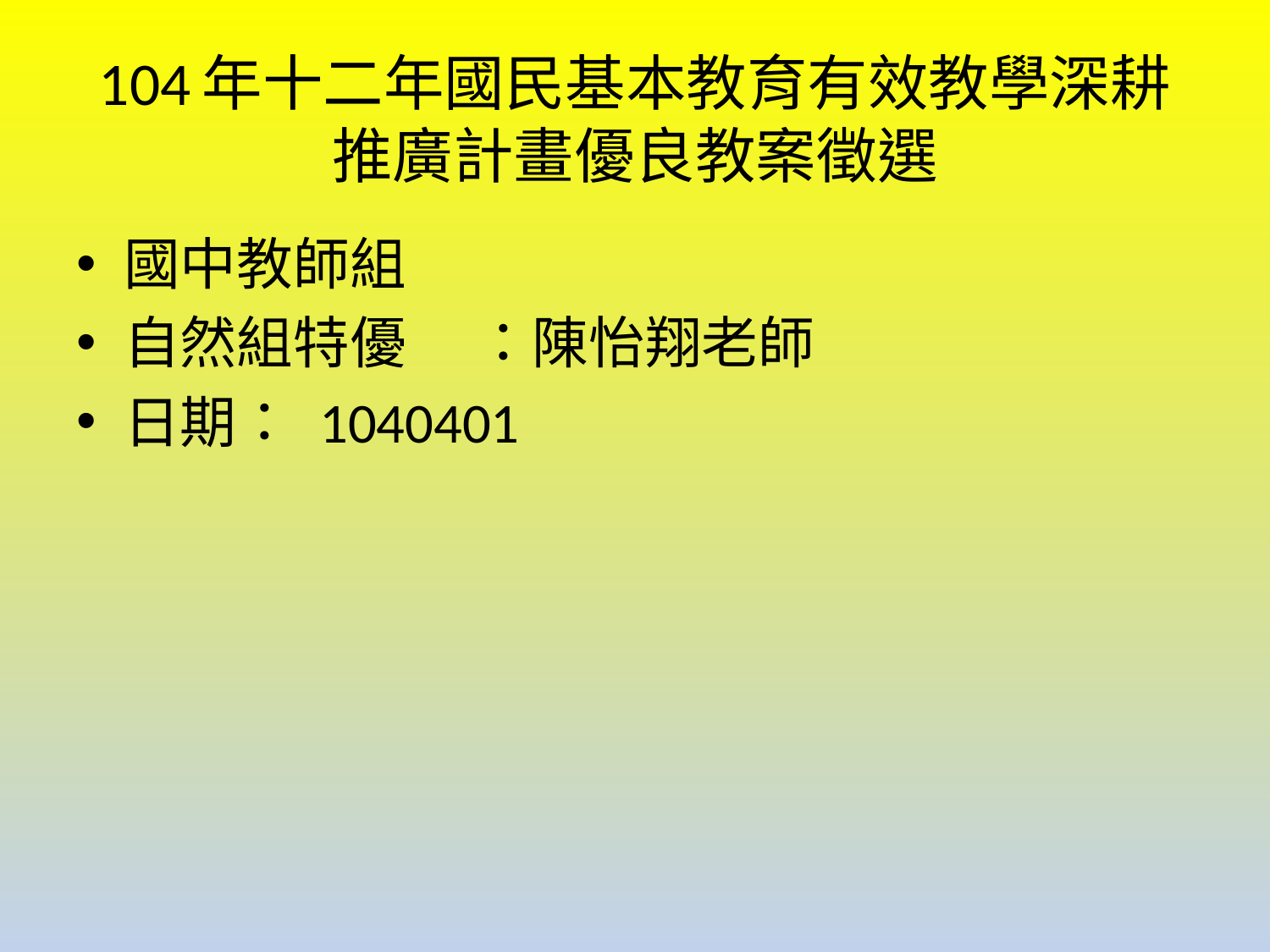

# 104年十二年國民基本教育有效教學深耕推廣計畫優良教案徵選
國中教師組
自然組特優　 ：陳怡翔老師
日期： 1040401